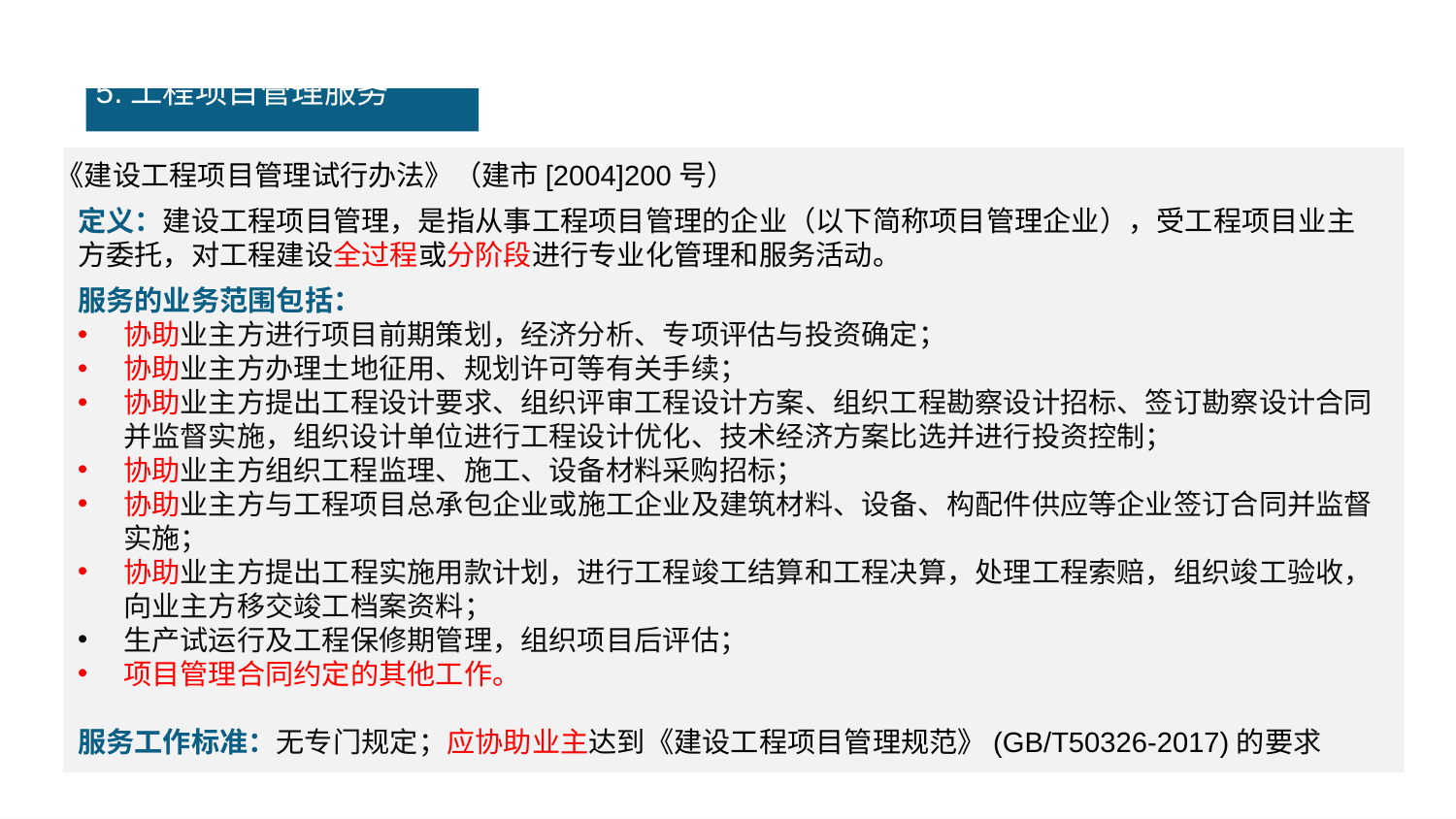

5.工程项目管理服务

《建设工程项目管理试行办法》（建市[2004]200号）
定义：建设工程项目管理，是指从事工程项目管理的企业（以下简称项目管理企业），受工程项目业主方委托，对工程建设全过程或分阶段进行专业化管理和服务活动。
服务的业务范围包括：
协助业主方进行项目前期策划，经济分析、专项评估与投资确定；
协助业主方办理土地征用、规划许可等有关手续；
协助业主方提出工程设计要求、组织评审工程设计方案、组织工程勘察设计招标、签订勘察设计合同并监督实施，组织设计单位进行工程设计优化、技术经济方案比选并进行投资控制；
协助业主方组织工程监理、施工、设备材料采购招标；
协助业主方与工程项目总承包企业或施工企业及建筑材料、设备、构配件供应等企业签订合同并监督实施；
协助业主方提出工程实施用款计划，进行工程竣工结算和工程决算，处理工程索赔，组织竣工验收，向业主方移交竣工档案资料；
生产试运行及工程保修期管理，组织项目后评估；
项目管理合同约定的其他工作。

服务工作标准：无专门规定；应协助业主达到《建设工程项目管理规范》(GB/T50326-2017)的要求